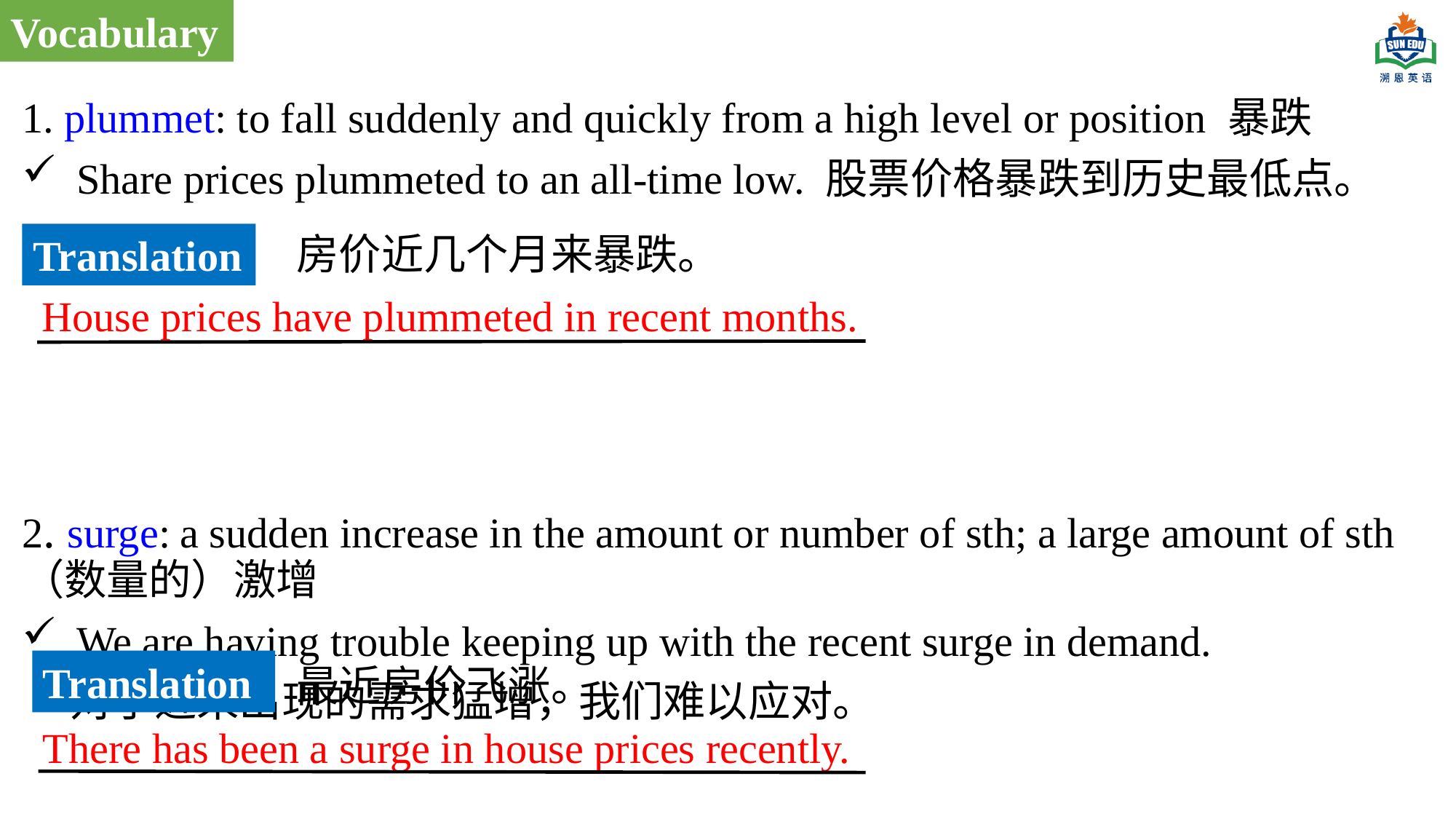

Vocabulary
1. plummet: to fall suddenly and quickly from a high level or position 暴跌
Share prices plummeted to an all-time low. 股票价格暴跌到历史最低点。

2. surge: a sudden increase in the amount or number of sth; a large amount of sth （数量的）激增
We are having trouble keeping up with the recent surge in demand.
    对于近来出现的需求猛增，我们难以应对。
房价近几个月来暴跌。
Translation
House prices have plummeted in recent months.
Translation
最近房价飞涨。
There has been a surge in house prices recently.